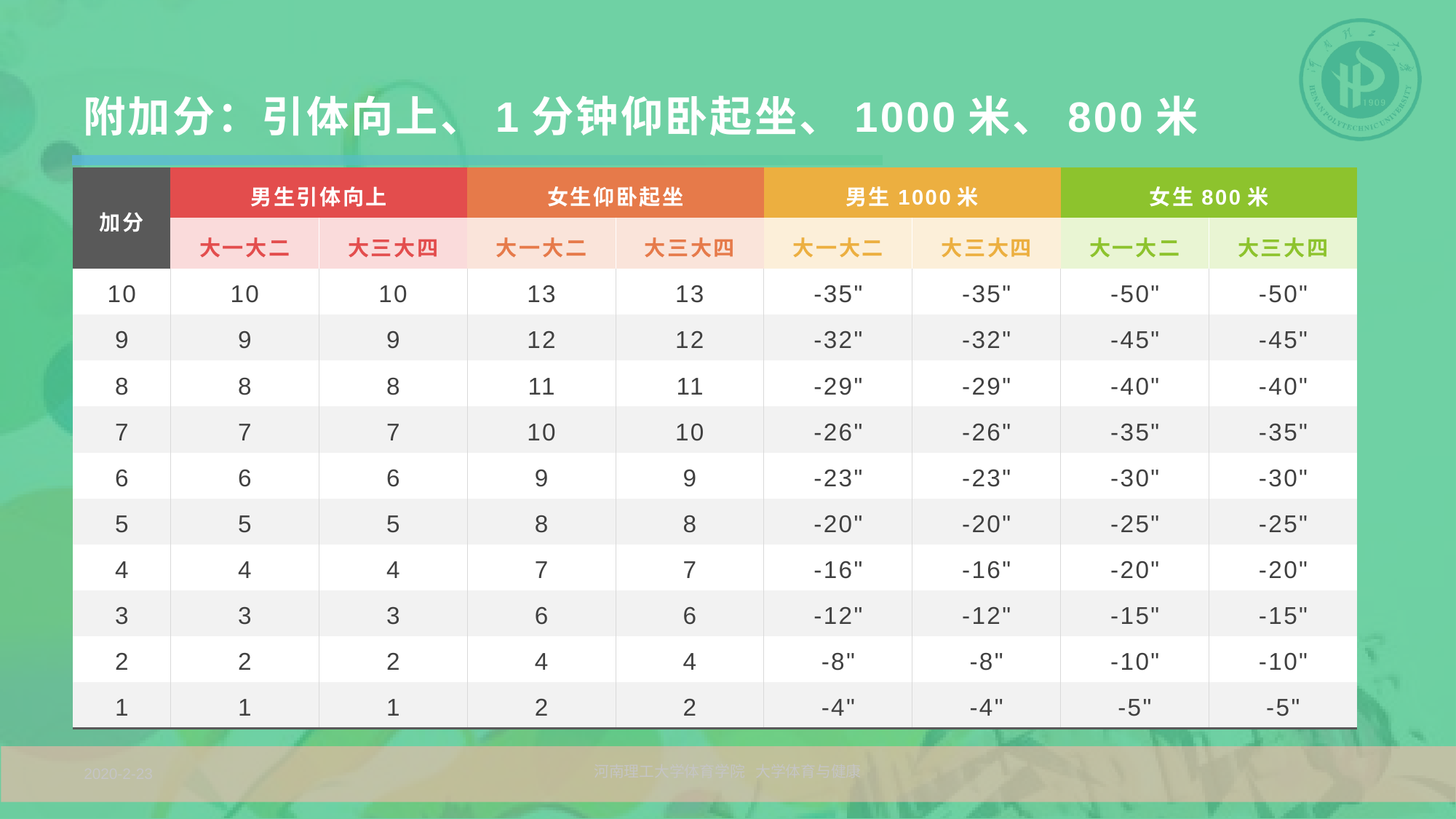

# 附加分：引体向上、1分钟仰卧起坐、1000米、800米
| 加分 | 男生引体向上 |  | 女生仰卧起坐 |  | 男生1000米 |  | 女生800米 |  |
| --- | --- | --- | --- | --- | --- | --- | --- | --- |
|  | 大一大二 | 大三大四 | 大一大二 | 大三大四 | 大一大二 | 大三大四 | 大一大二 | 大三大四 |
| 10 | 10 | 10 | 13 | 13 | -35" | -35" | -50" | -50" |
| 9 | 9 | 9 | 12 | 12 | -32" | -32" | -45" | -45" |
| 8 | 8 | 8 | 11 | 11 | -29" | -29" | -40" | -40" |
| 7 | 7 | 7 | 10 | 10 | -26" | -26" | -35" | -35" |
| 6 | 6 | 6 | 9 | 9 | -23" | -23" | -30" | -30" |
| 5 | 5 | 5 | 8 | 8 | -20" | -20" | -25" | -25" |
| 4 | 4 | 4 | 7 | 7 | -16" | -16" | -20" | -20" |
| 3 | 3 | 3 | 6 | 6 | -12" | -12" | -15" | -15" |
| 2 | 2 | 2 | 4 | 4 | -8" | -8" | -10" | -10" |
| 1 | 1 | 1 | 2 | 2 | -4" | -4" | -5" | -5" |

2020-2-23
河南理工大学体育学院   大学体育与健康
15